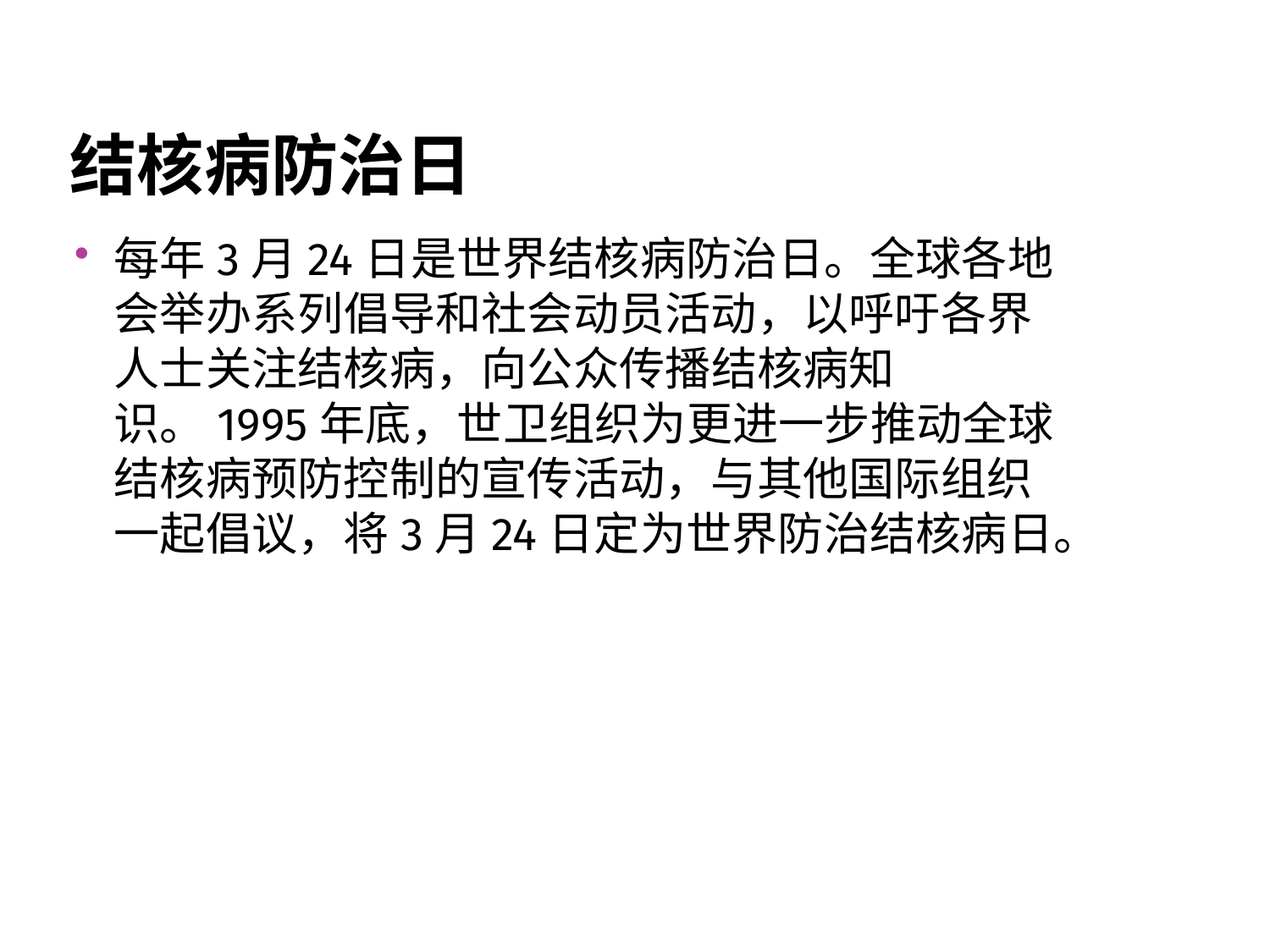

# 结核病防治日
每年3月24日是世界结核病防治日。全球各地会举办系列倡导和社会动员活动，以呼吁各界人士关注结核病，向公众传播结核病知识。1995年底，世卫组织为更进一步推动全球结核病预防控制的宣传活动，与其他国际组织一起倡议，将3月24日定为世界防治结核病日。